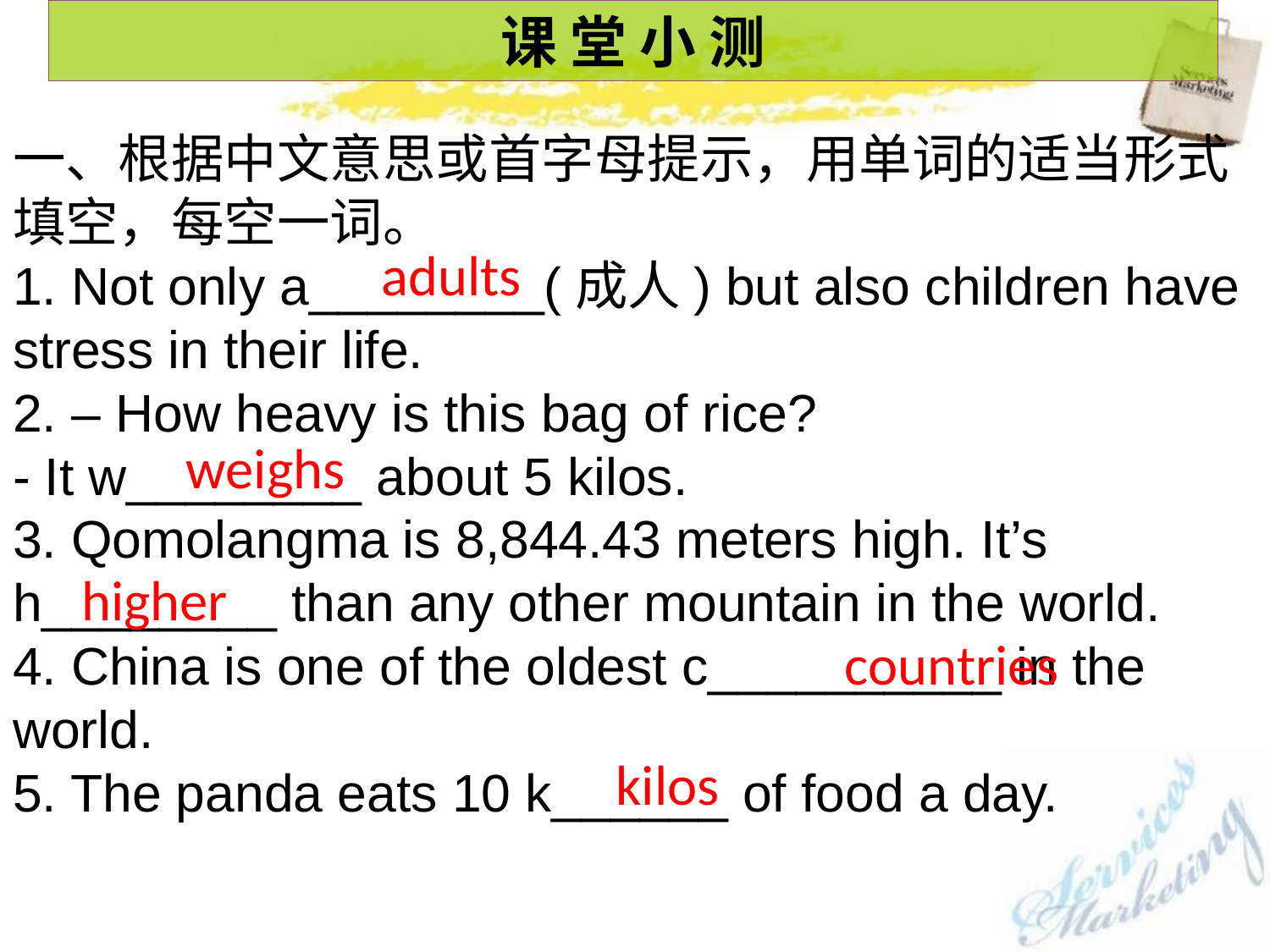

课 堂 小 测
一、根据中文意思或首字母提示，用单词的适当形式填空，每空一词。
1. Not only a________(成人) but also children have stress in their life.
2. – How heavy is this bag of rice?
- It w________ about 5 kilos.
3. Qomolangma is 8,844.43 meters high. It’s h________ than any other mountain in the world.
4. China is one of the oldest c__________ in the world.
5. The panda eats 10 k______ of food a day.
adults
weighs
higher
 countries
 kilos